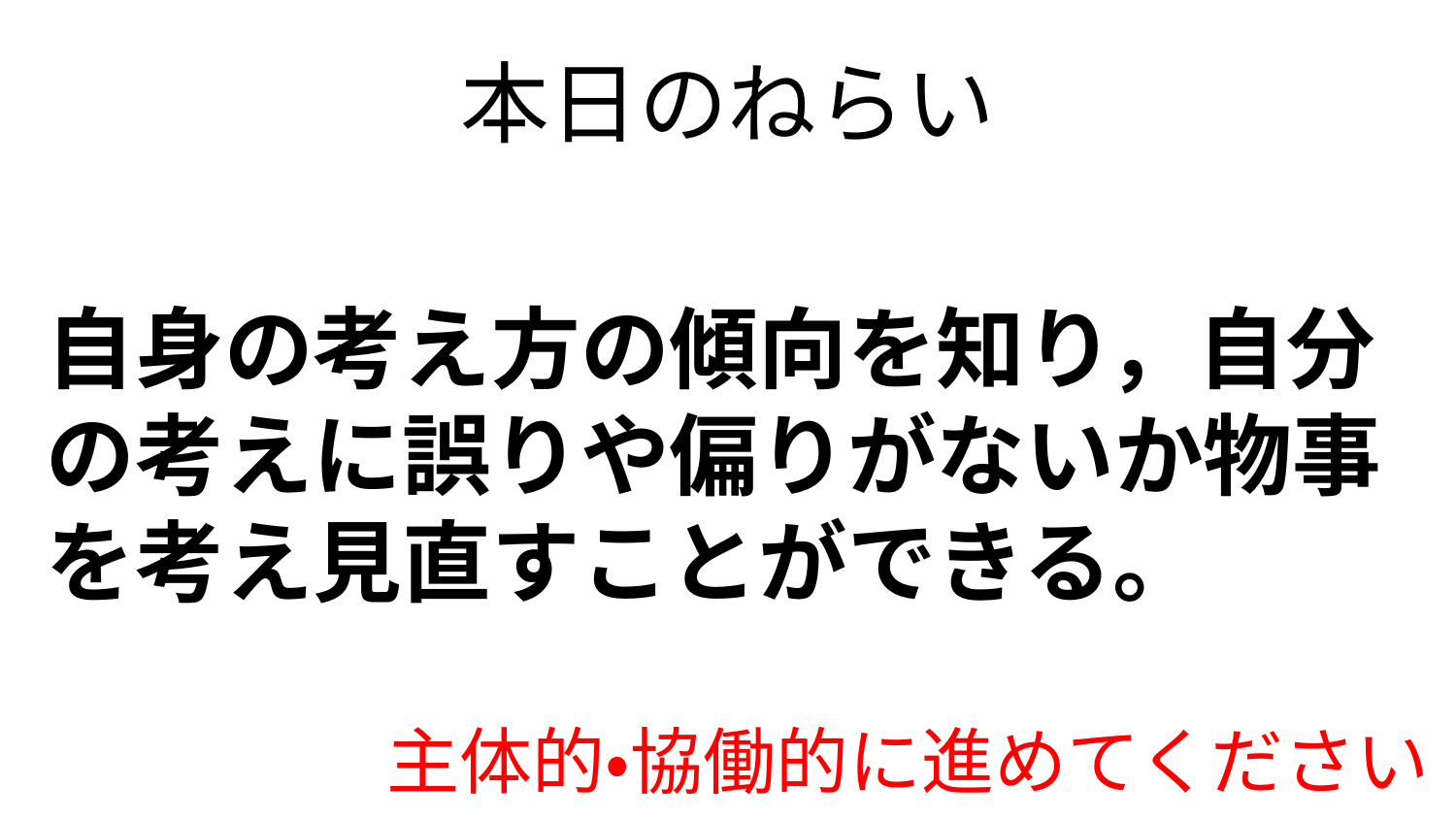

# 本日のねらい
自身の考え方の傾向を知り，自分の考えに誤りや偏りがないか物事を考え見直すことができる。
主体的・協働的に進めてください